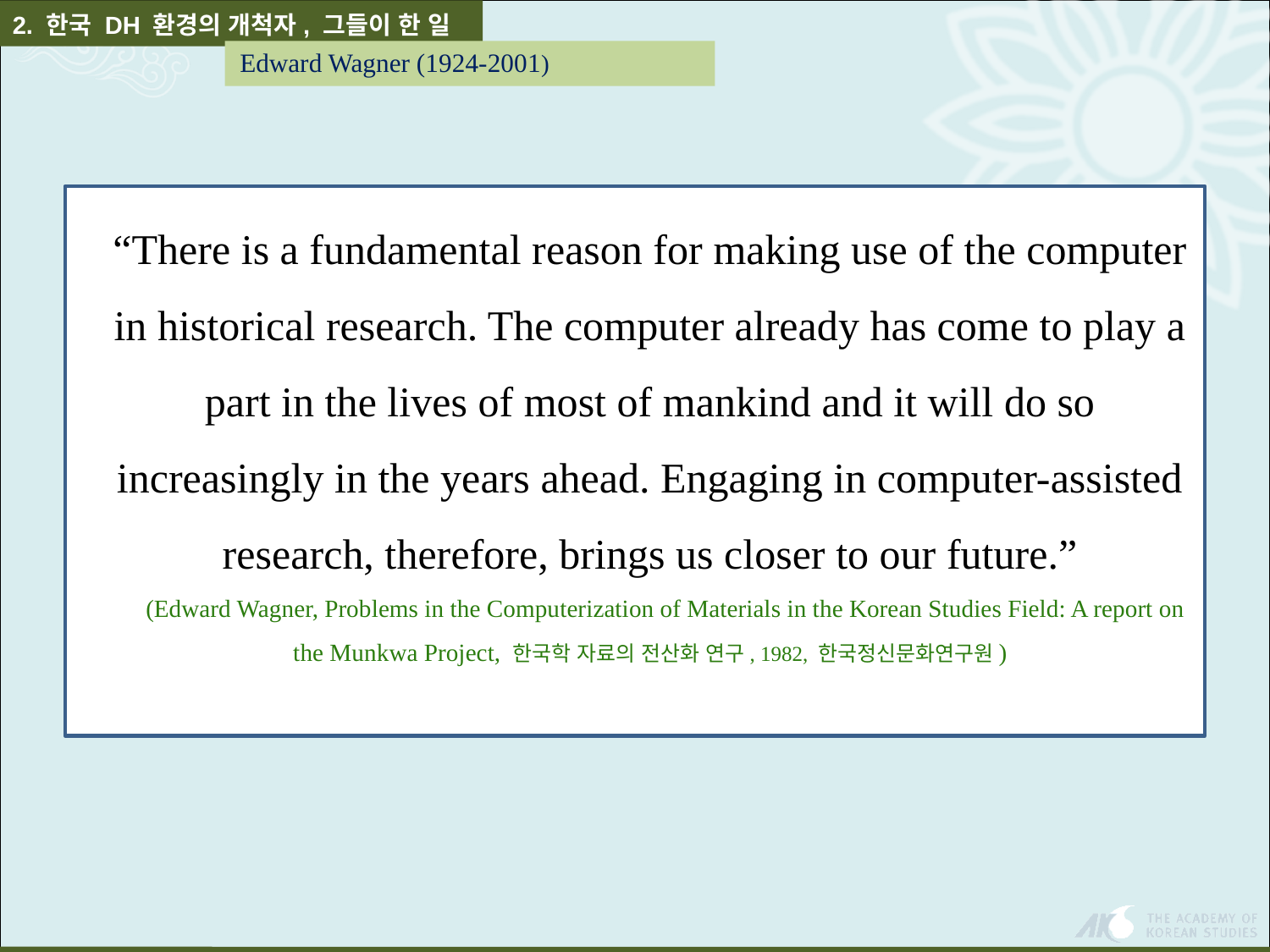

2. 한국 DH 환경의 개척자, 그들이 한 일
 Edward Wagner (1924-2001)

“There is a fundamental reason for making use of the computer in historical research. The computer already has come to play a part in the lives of most of mankind and it will do so increasingly in the years ahead. Engaging in computer-assisted research, therefore, brings us closer to our future.”
     (Edward Wagner, Problems in the Computerization of Materials in the Korean Studies Field: A report on the Munkwa Project, 한국학 자료의 전산화 연구, 1982, 한국정신문화연구원)